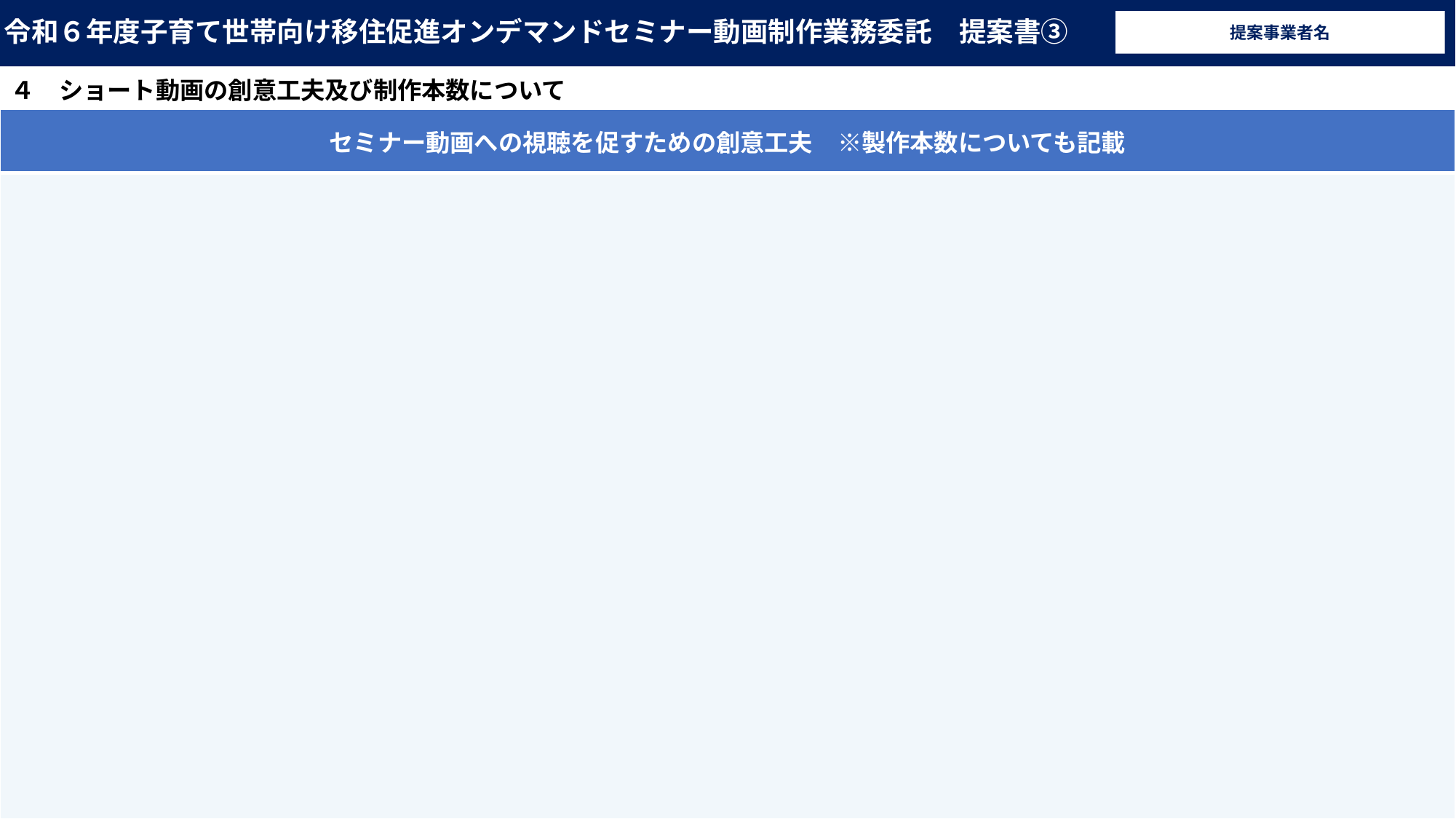

# 令和６年度子育て世帯向け移住促進オンデマンドセミナー動画制作業務委託　提案書③
提案事業者名
４　ショート動画の創意工夫及び制作本数について
| セミナー動画への視聴を促すための創意工夫　※製作本数についても記載 |
| --- |
|  |